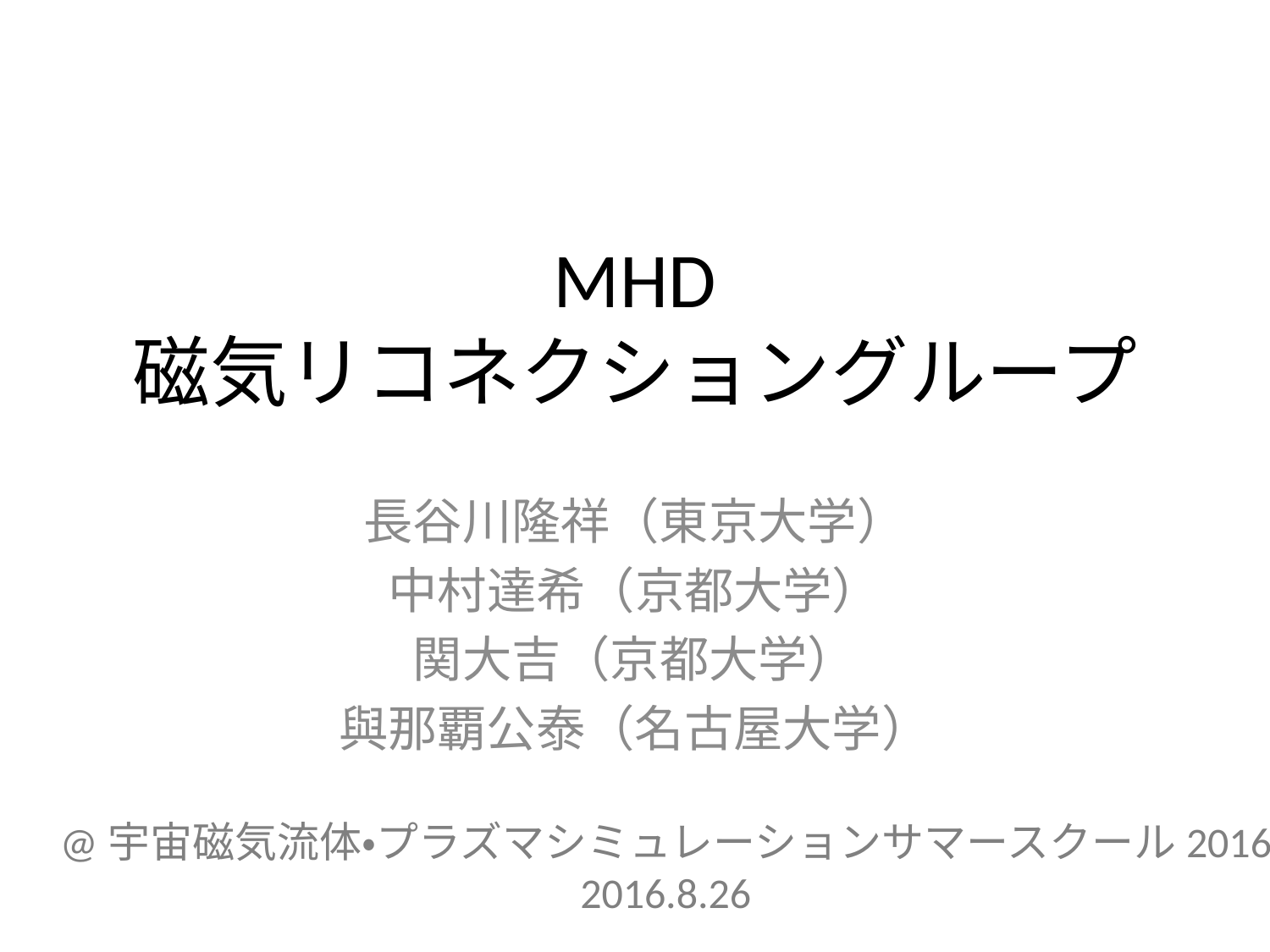

# MHD 磁気リコネクショングループ
長谷川隆祥（東京大学）
中村達希（京都大学）
関大吉（京都大学）
與那覇公泰（名古屋大学）
@宇宙磁気流体・プラズマシミュレーションサマースクール2016
2016.8.26